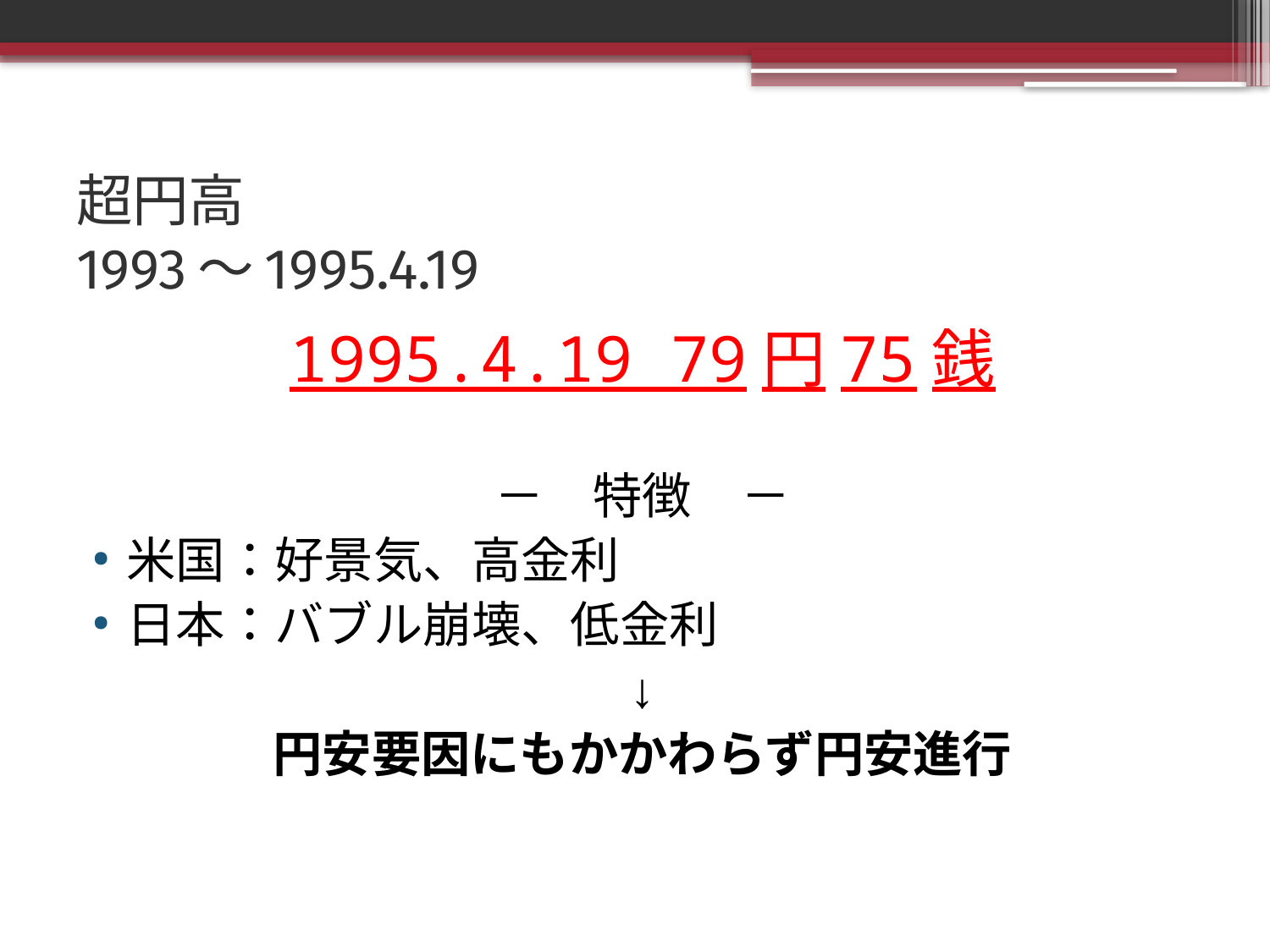

# 超円高 1993～1995.4.19
1995.4.19 79円75銭

－　特徴　－
米国：好景気、高金利
日本：バブル崩壊、低金利
↓
円安要因にもかかわらず円安進行